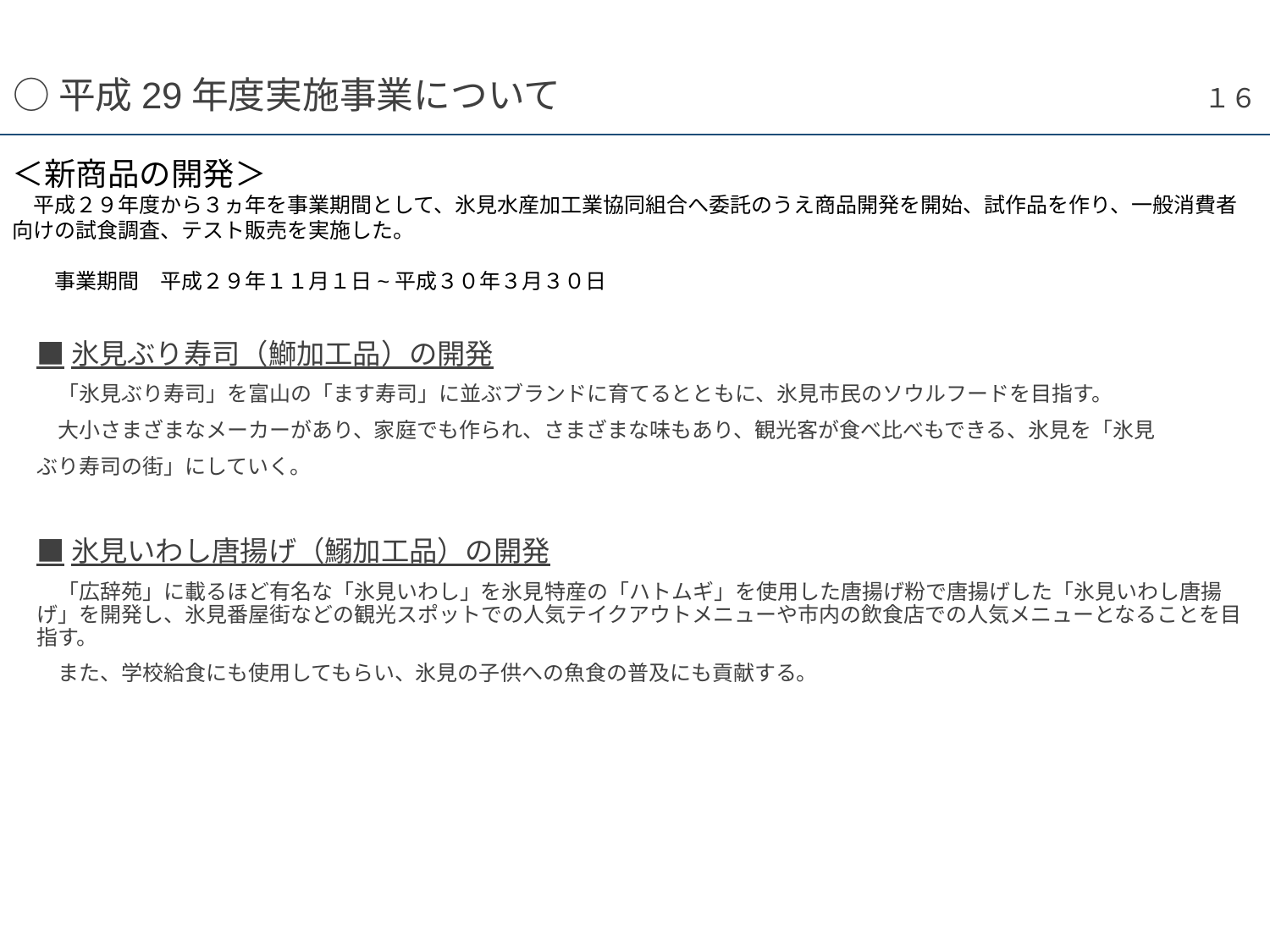

１６
# ○平成29年度実施事業について
＜新商品の開発＞
　平成２９年度から３ヵ年を事業期間として、氷見水産加工業協同組合へ委託のうえ商品開発を開始、試作品を作り、一般消費者向けの試食調査、テスト販売を実施した。

　　事業期間　平成２９年１１月１日~平成３０年３月３０日
■氷見ぶり寿司（鰤加工品）の開発
　「氷見ぶり寿司」を富山の「ます寿司」に並ぶブランドに育てるとともに、氷見市民のソウルフードを目指す。
　大小さまざまなメーカーがあり、家庭でも作られ、さまざまな味もあり、観光客が食べ比べもできる、氷見を「氷見
ぶり寿司の街」にしていく。

■氷見いわし唐揚げ（鰯加工品）の開発
　「広辞苑」に載るほど有名な「氷見いわし」を氷見特産の「ハトムギ」を使用した唐揚げ粉で唐揚げした「氷見いわし唐揚げ」を開発し、氷見番屋街などの観光スポットでの人気テイクアウトメニューや市内の飲食店での人気メニューとなることを目指す。
　また、学校給食にも使用してもらい、氷見の子供への魚食の普及にも貢献する。